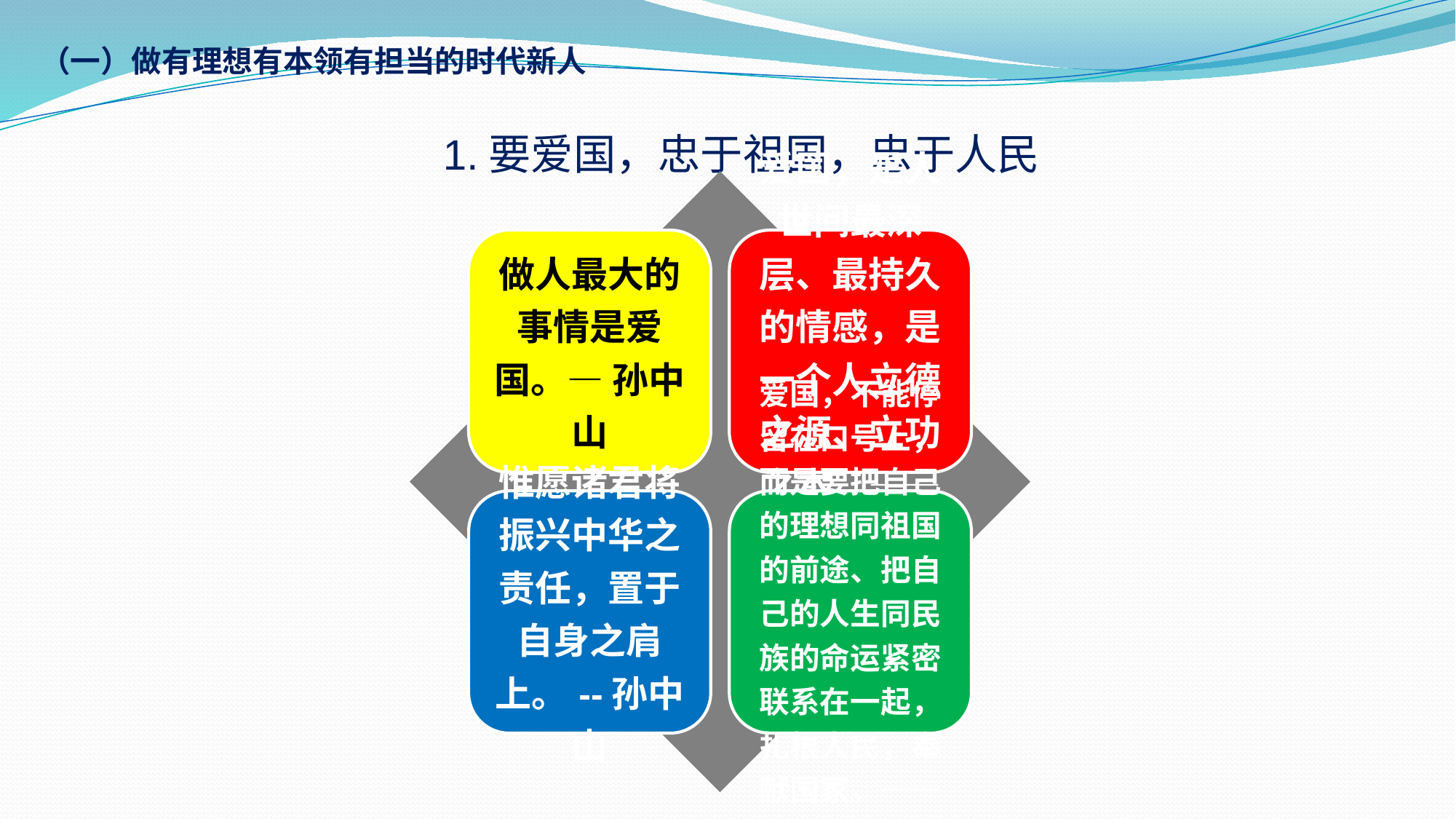

（一）做有理想有本领有担当的时代新人
# 1.要爱国，忠于祖国，忠于人民
做人最大的事情是爱国。— 孙中山
惟愿诸君将振兴中华之责任，置于自身之肩上。--孙中山